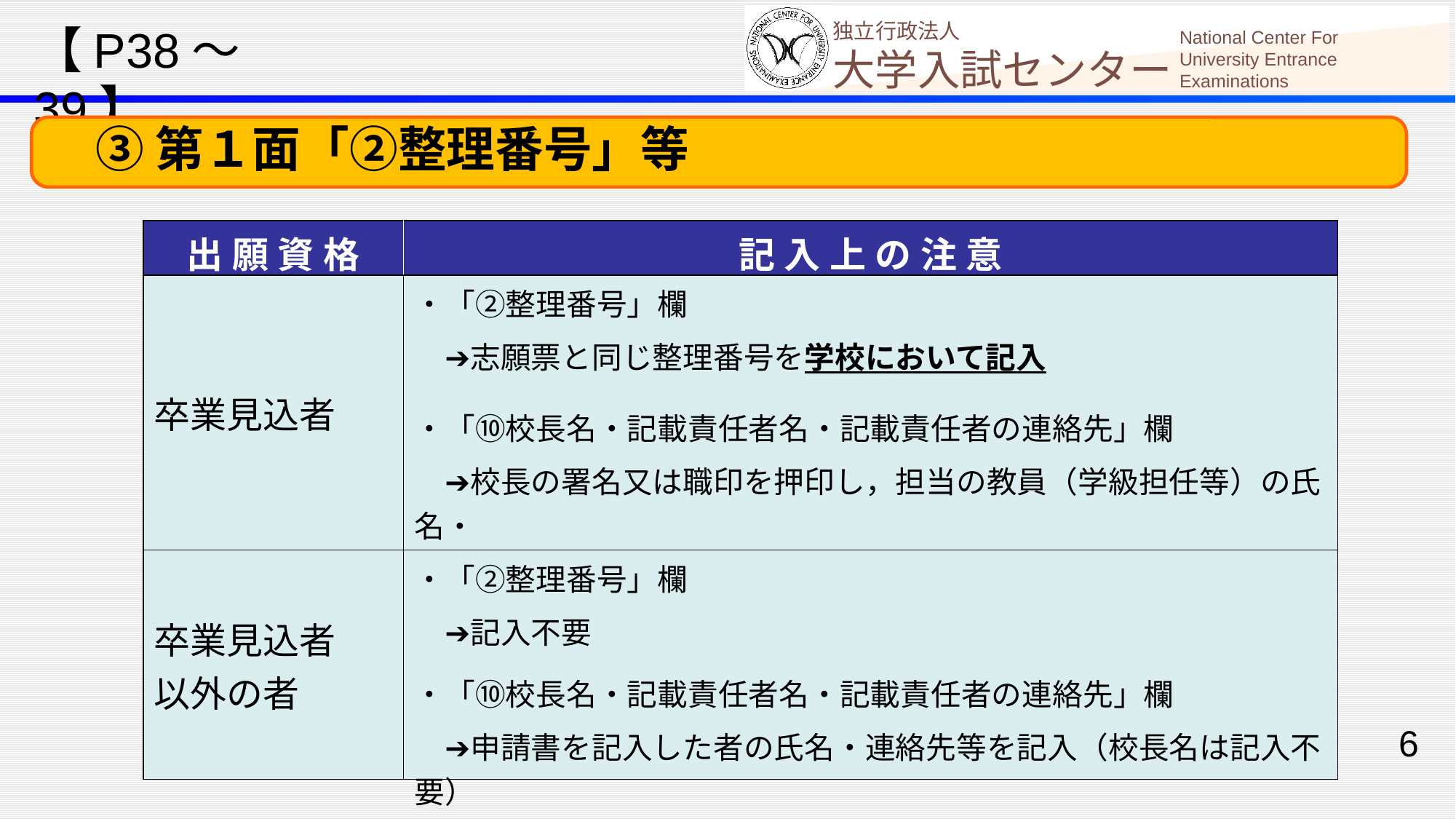

【P38～39】
　③ 第１面「②整理番号」等
| 出願資格 | 記入上の注意 |
| --- | --- |
| 卒業見込者 | ・「②整理番号」欄 　➔志願票と同じ整理番号を学校において記入 ・「⑩校長名・記載責任者名・記載責任者の連絡先」欄 　➔校長の署名又は職印を押印し，担当の教員（学級担任等）の氏名・ 　　 連絡先等を学校において記入 |
| 卒業見込者 以外の者 | ・「②整理番号」欄 　➔記入不要 ・「⑩校長名・記載責任者名・記載責任者の連絡先」欄 　➔申請書を記入した者の氏名・連絡先等を記入（校長名は記入不要） |
6